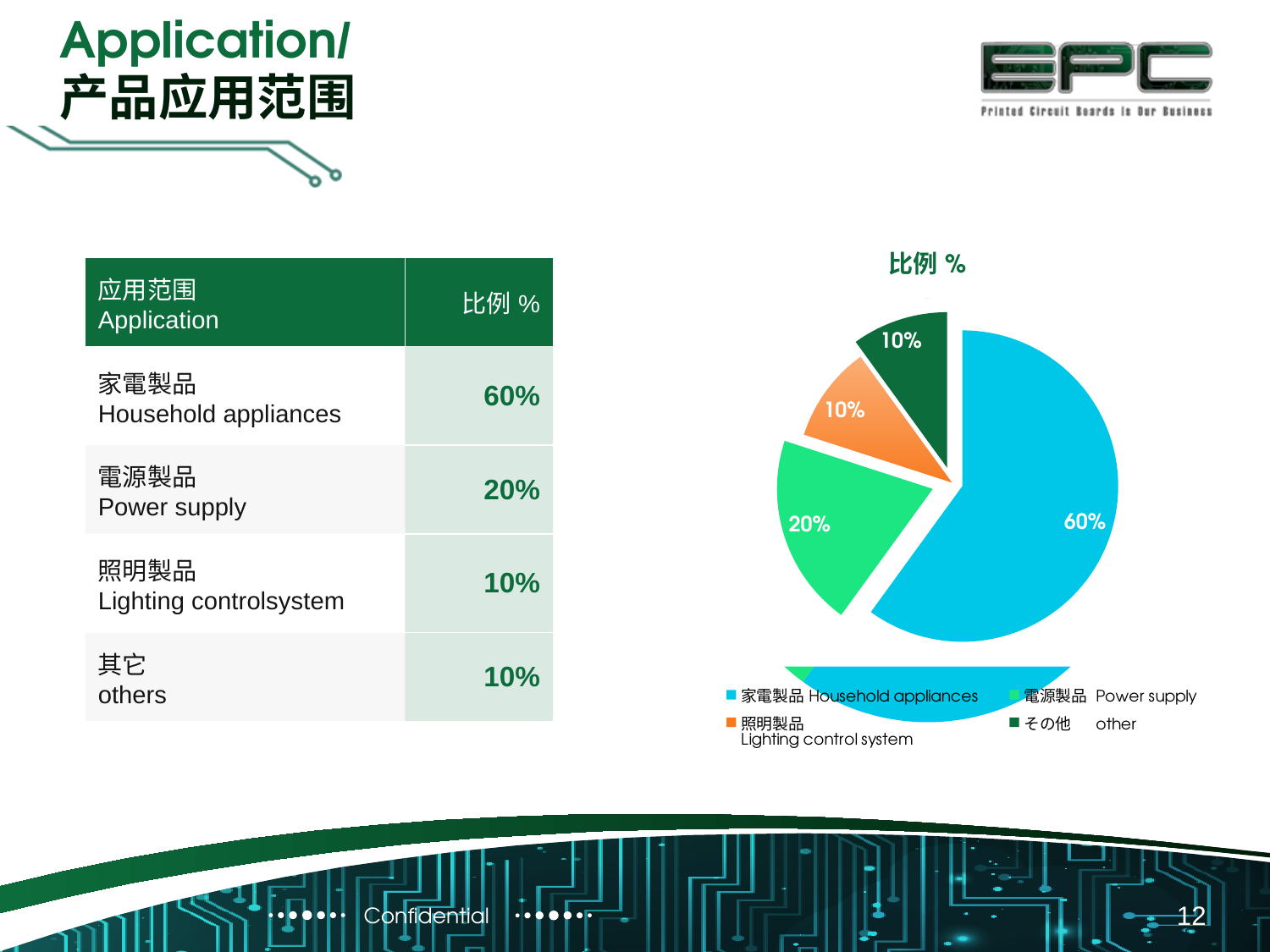

Application/
产品应用范围

### Chart:

| Category | 比例% |
|---|---|
| 家電製品Household appliances  | 0.6 |
| 電源製品 Power supply | 0.2 |
| 照明製品
Lighting control system | 0.1 |
| その他 　other | 0.1 |
| 应用范围 Application | 比例% |
| --- | --- |
| 家電製品 Household appliances | 60% |
| 電源製品 Power supply | 20% |
| 照明製品 Lighting controlsystem | 10% |
| 其它　 others | 10% |

### Chart

| Category | Sales |
|---|---|
| Sales A | 0.6 |
| Sales B | 0.2 |
| Sales C | 0.1 |
|  | 0.1 |
|  | None |
|  | None |